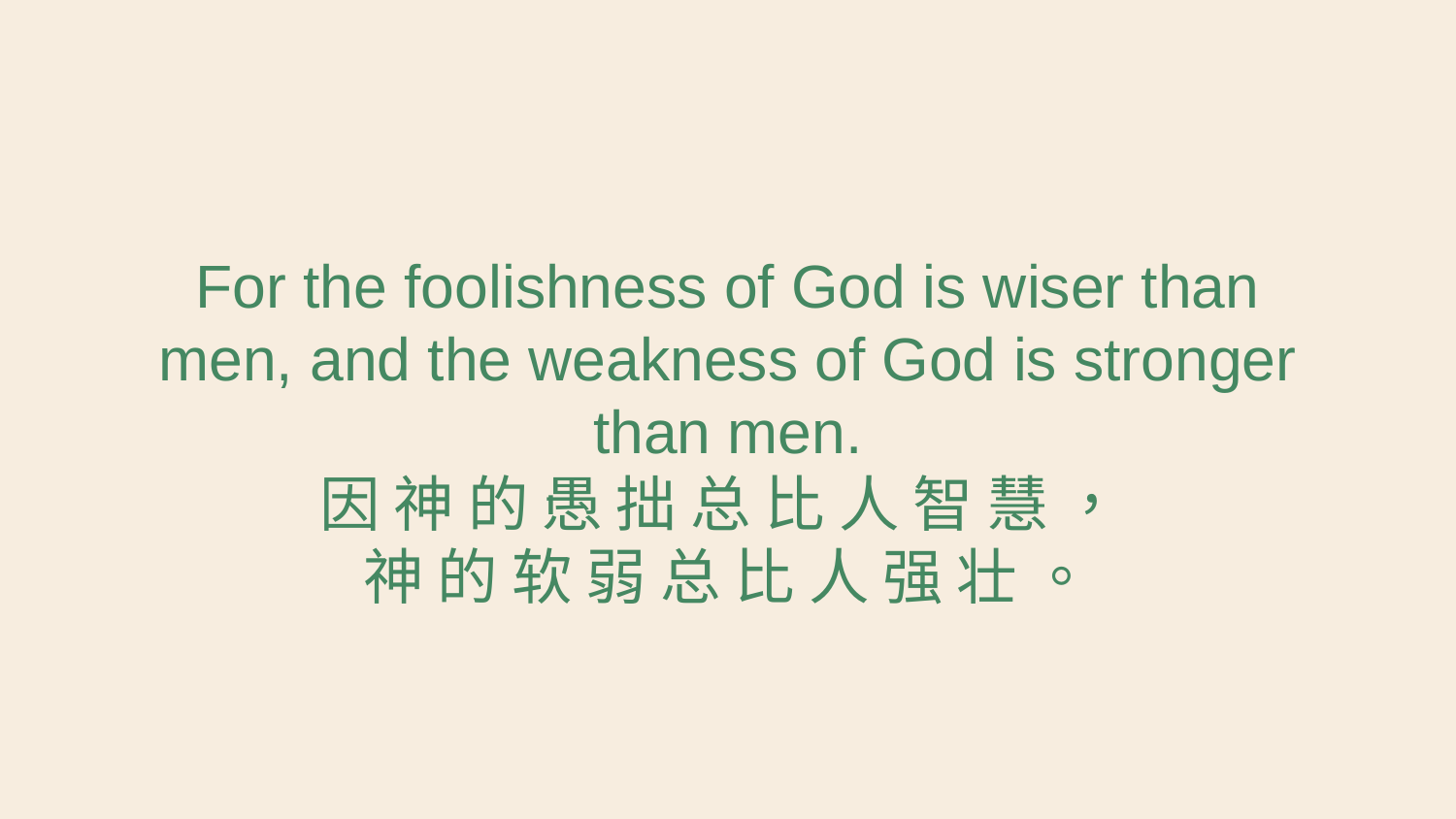

For the foolishness of God is wiser than men, and the weakness of God is stronger than men.
因 神 的 愚 拙 总 比 人 智 慧 ，
神 的 软 弱 总 比 人 强 壮 。